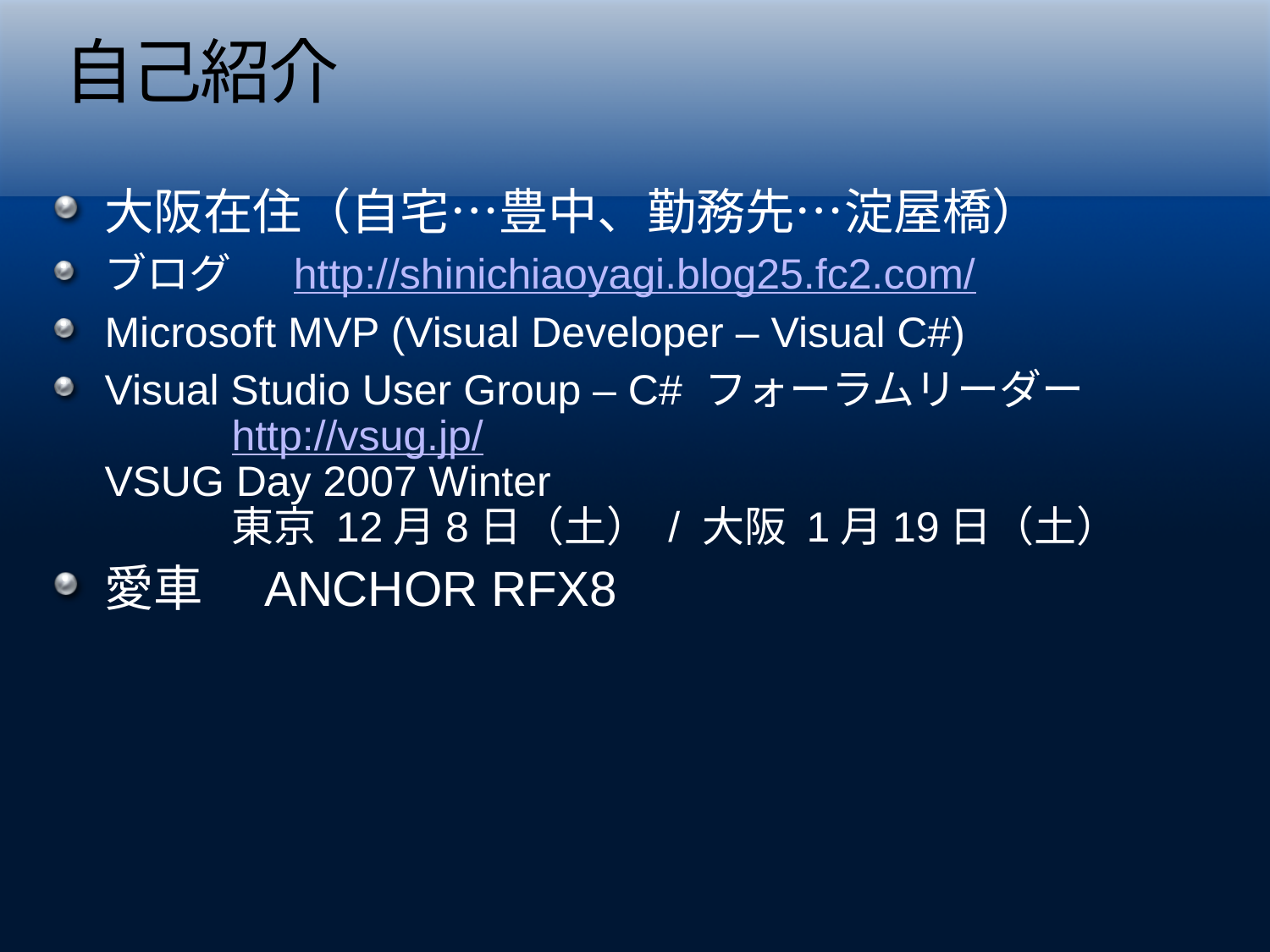

# 自己紹介
大阪在住（自宅…豊中、勤務先…淀屋橋）
ブログ　 http://shinichiaoyagi.blog25.fc2.com/
Microsoft MVP (Visual Developer – Visual C#)
Visual Studio User Group – C# フォーラムリーダー
	http://vsug.jp/
VSUG Day 2007 Winter
	東京 12月8日（土） / 大阪 1月19日（土）
愛車　ANCHOR RFX8